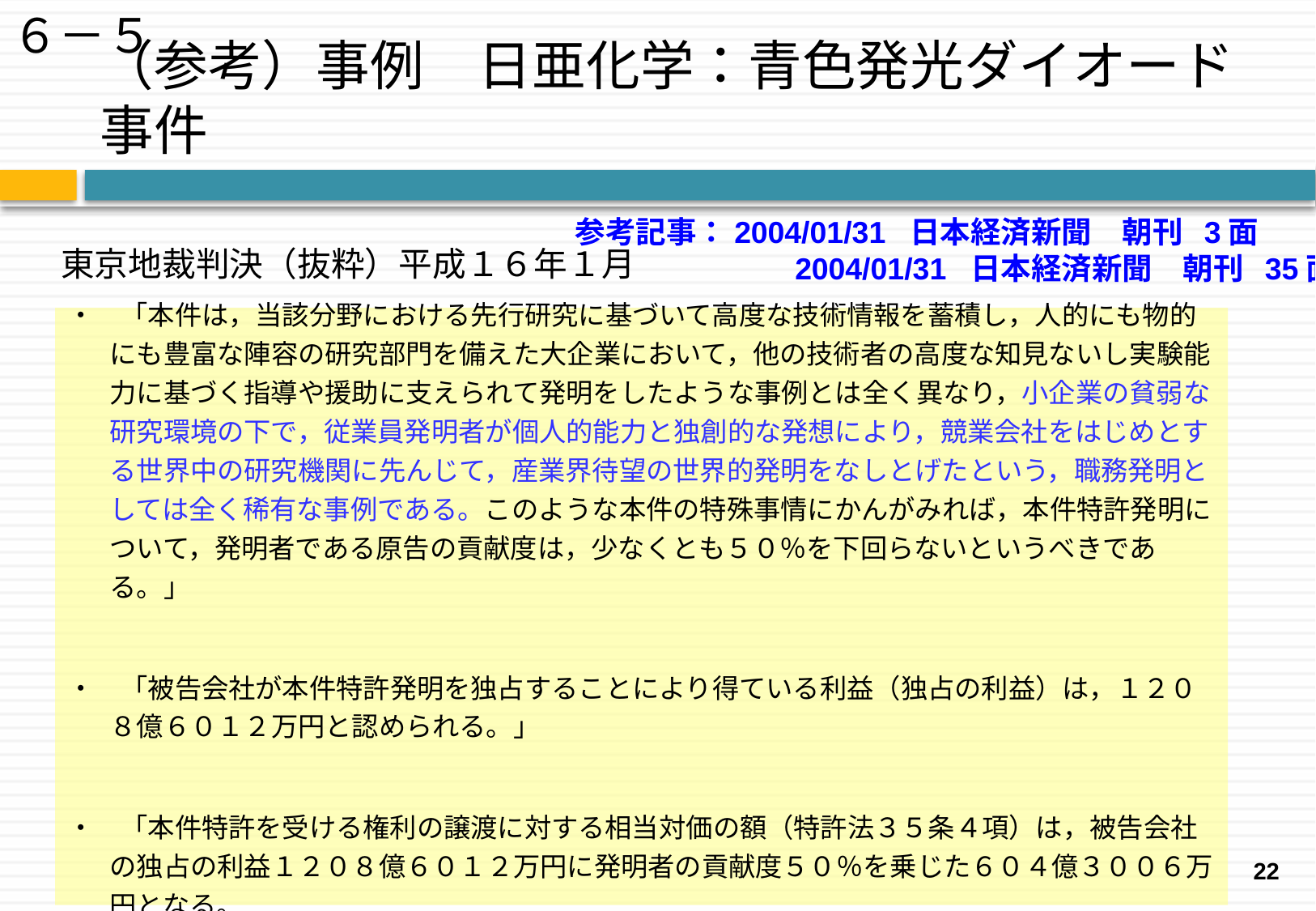

６－５
（参考）事例　日亜化学：青色発光ダイオード事件
参考記事：2004/01/31  日本経済新聞　朝刊  3面
　　　　　　　2004/01/31  日本経済新聞　朝刊  35面
# 東京地裁判決（抜粋）平成１６年１月
・　「本件は，当該分野における先行研究に基づいて高度な技術情報を蓄積し，人的にも物的にも豊富な陣容の研究部門を備えた大企業において，他の技術者の高度な知見ないし実験能力に基づく指導や援助に支えられて発明をしたような事例とは全く異なり，小企業の貧弱な研究環境の下で，従業員発明者が個人的能力と独創的な発想により，競業会社をはじめとする世界中の研究機関に先んじて，産業界待望の世界的発明をなしとげたという，職務発明としては全く稀有な事例である。このような本件の特殊事情にかんがみれば，本件特許発明について，発明者である原告の貢献度は，少なくとも５０％を下回らないというべきである。」

・　「被告会社が本件特許発明を独占することにより得ている利益（独占の利益）は，１２０８億６０１２万円と認められる。」

・　「本件特許を受ける権利の譲渡に対する相当対価の額（特許法３５条４項）は，被告会社の独占の利益１２０８億６０１２万円に発明者の貢献度５０％を乗じた６０４億３００６万円となる。
22